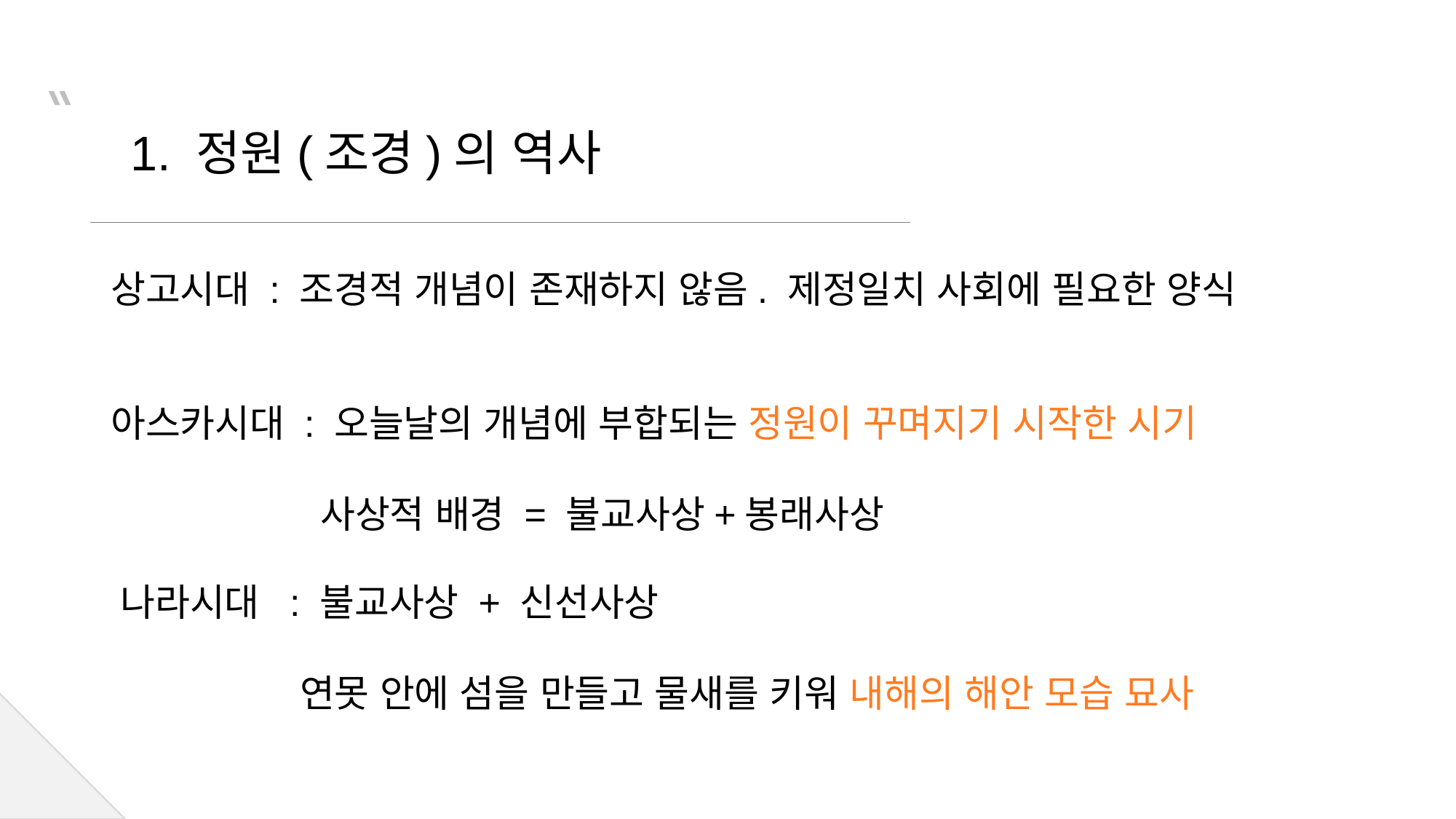

“
    1. 정원(조경)의 역사

상고시대 : 조경적 개념이 존재하지 않음. 제정일치 사회에 필요한 양식

아스카시대 : 오늘날의 개념에 부합되는 정원이 꾸며지기 시작한 시기

                   사상적 배경 = 불교사상+봉래사상

 나라시대  : 불교사상 + 신선사상

                  연못 안에 섬을 만들고 물새를 키워 내해의 해안 모습 묘사